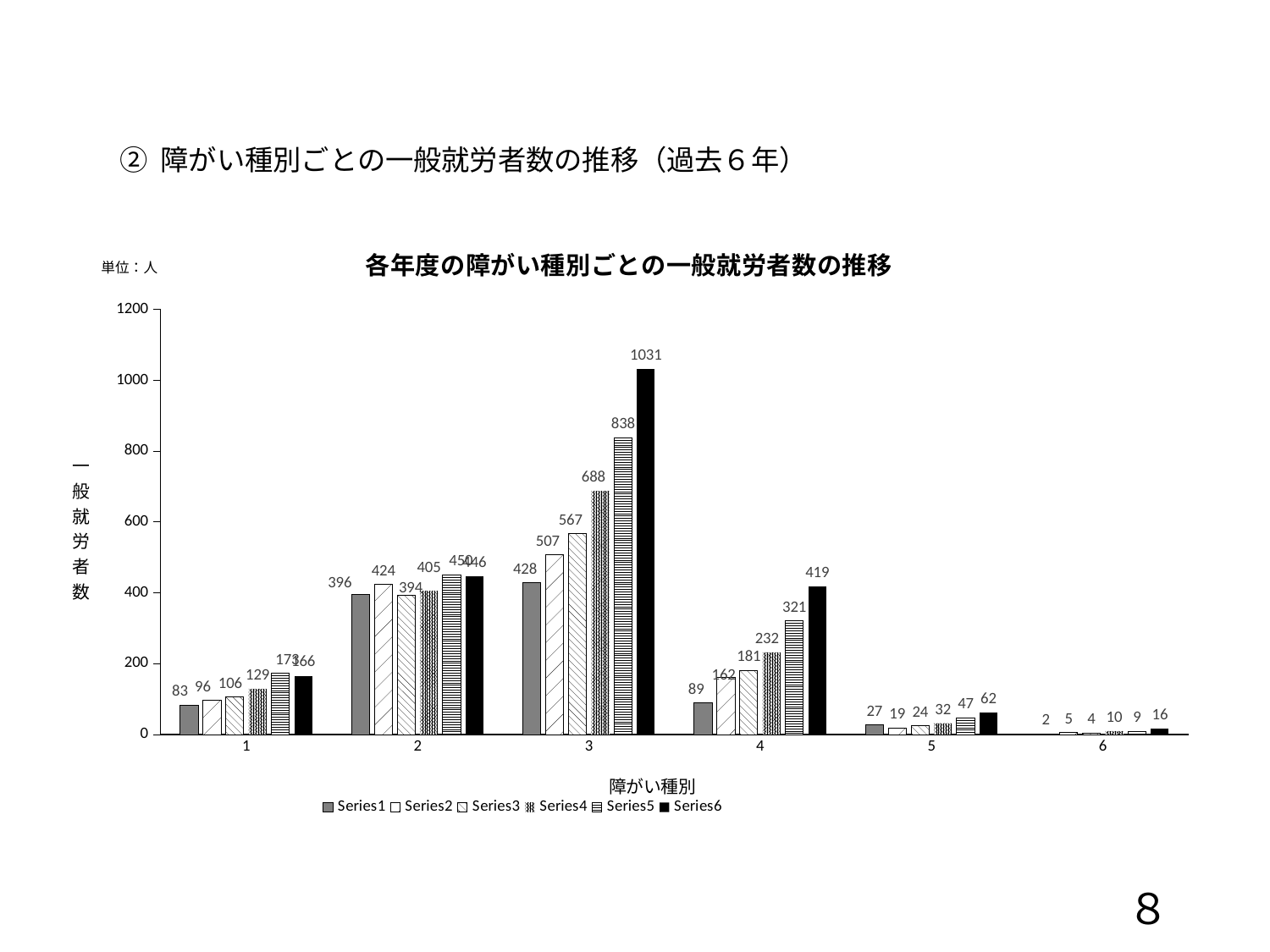

② 障がい種別ごとの一般就労者数の推移（過去６年）

### Chart: 各年度の障がい種別ごとの一般就労者数の推移

| Category |  |  |  |  |  |  |
|---|---|---|---|---|---|---|
単位：人
８